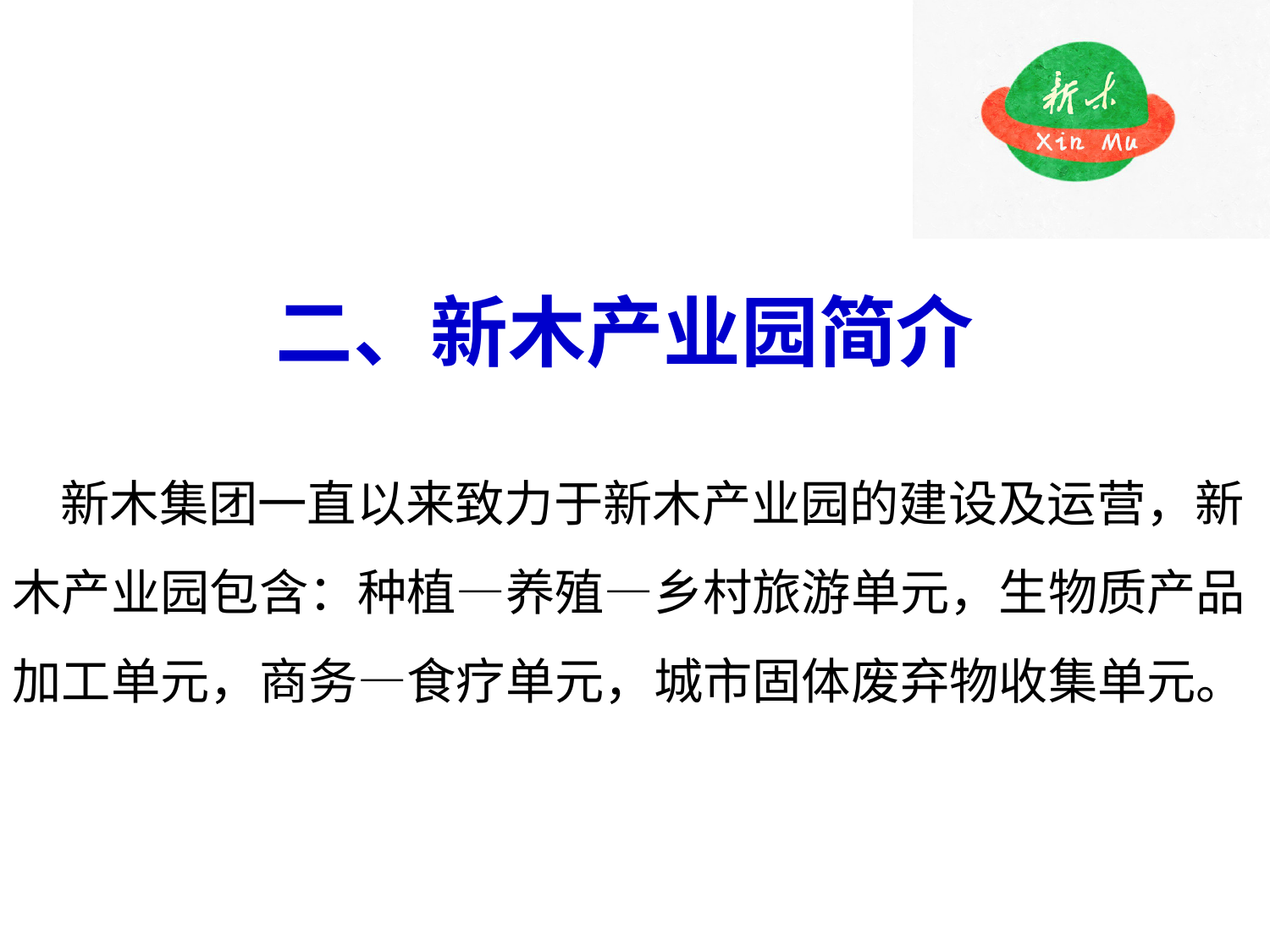

# 二、新木产业园简介
    新木集团一直以来致力于新木产业园的建设及运营，新木产业园包含：种植—养殖—乡村旅游单元，生物质产品加工单元，商务—食疗单元，城市固体废弃物收集单元。